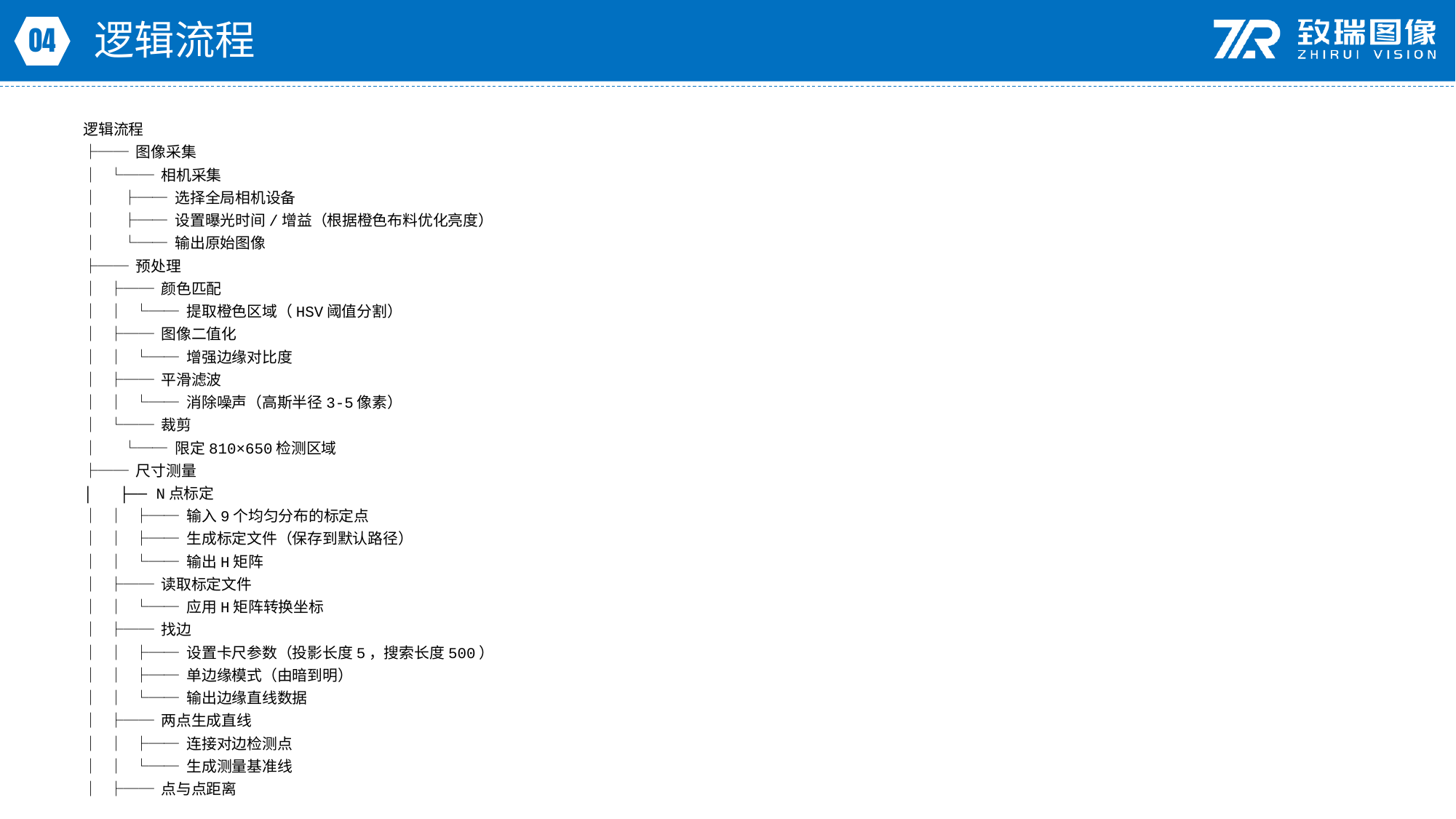

逻辑流程
04

逻辑流程
├── 图像采集
│   └── 相机采集
│       ├── 选择全局相机设备
│       ├── 设置曝光时间/增益（根据橙色布料优化亮度）
│       └── 输出原始图像
├── 预处理
│   ├── 颜色匹配
│   │   └── 提取橙色区域（HSV阈值分割）
│   ├── 图像二值化
│   │   └── 增强边缘对比度
│   ├── 平滑滤波
│   │   └── 消除噪声（高斯半径3-5像素）
│   └── 裁剪
│       └── 限定810×650检测区域
├── 尺寸测量
│   ├── N点标定
│   │   ├── 输入9个均匀分布的标定点
│   │   ├── 生成标定文件（保存到默认路径）
│   │   └── 输出H矩阵
│   ├── 读取标定文件
│   │   └── 应用H矩阵转换坐标
│   ├── 找边
│   │   ├── 设置卡尺参数（投影长度5，搜索长度500）
│   │   ├── 单边缘模式（由暗到明）
│   │   └── 输出边缘直线数据
│   ├── 两点生成直线
│   │   ├── 连接对边检测点
│   │   └── 生成测量基准线
│   ├── 点与点距离